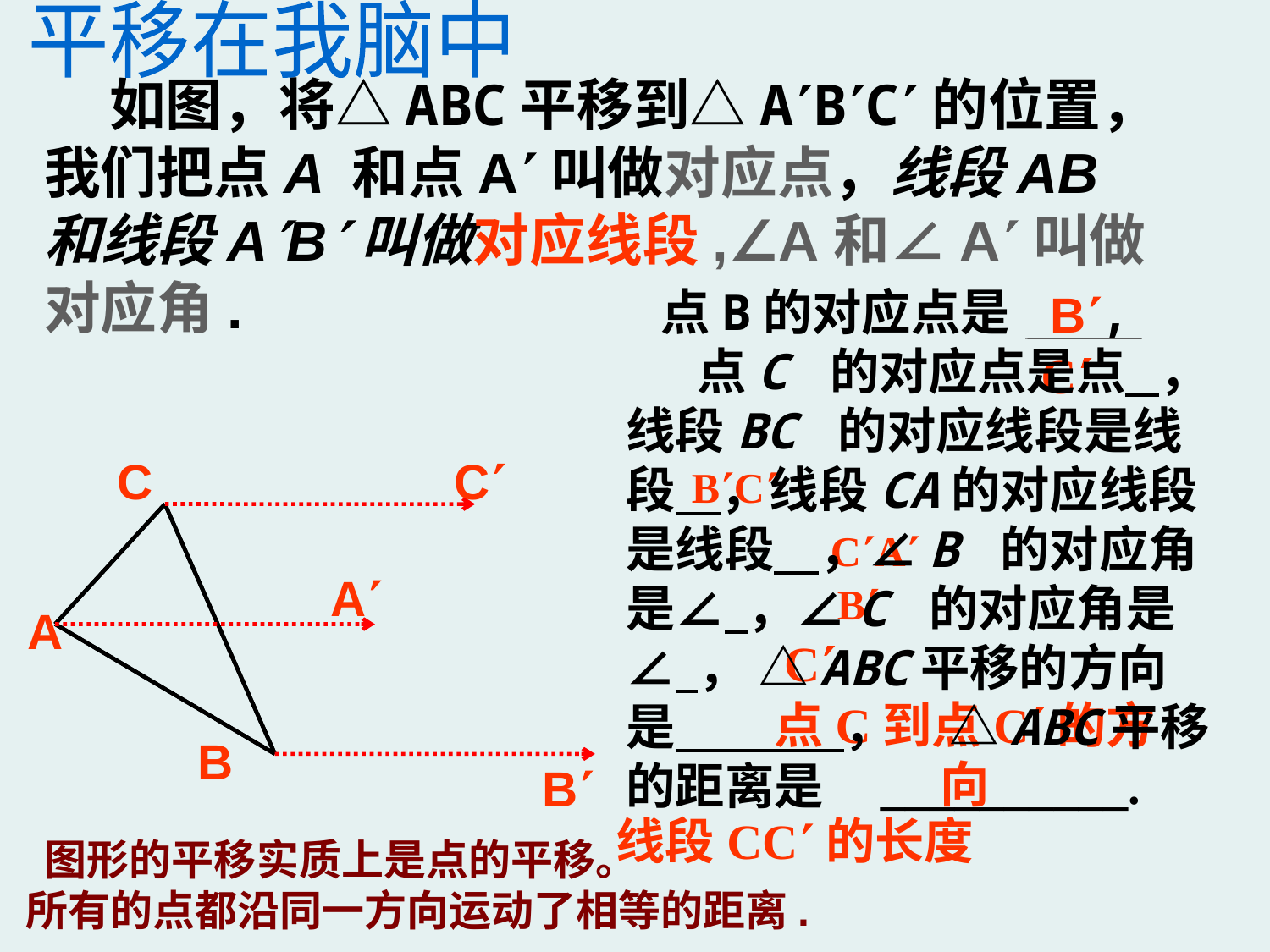

平移在我脑中
    如图，将△ABC平移到△A′B′C′的位置， 我们把点A 和点A′叫做对应点，线段AB 和线段A′B′叫做对应线段,∠A和∠A′叫做对应角.
  点B的对应点是       ,     点C 的对应点是点   ，线段BC 的对应线段是线段    ，线段CA的对应线段是线段    ，∠B 的对应角是∠  ，∠C 的对应角是∠  ， △ABC平移的方向是               ，     △ABC平移的距离是    __________.

B′
C′
C
C′
B′C′

C′A′
A′
B′
A

C′
点C到点C′的方向
B
B′

线段CC′的长度
图形的平移实质上是点的平移。
               所有的点都沿同一方向运动了相等的距离.